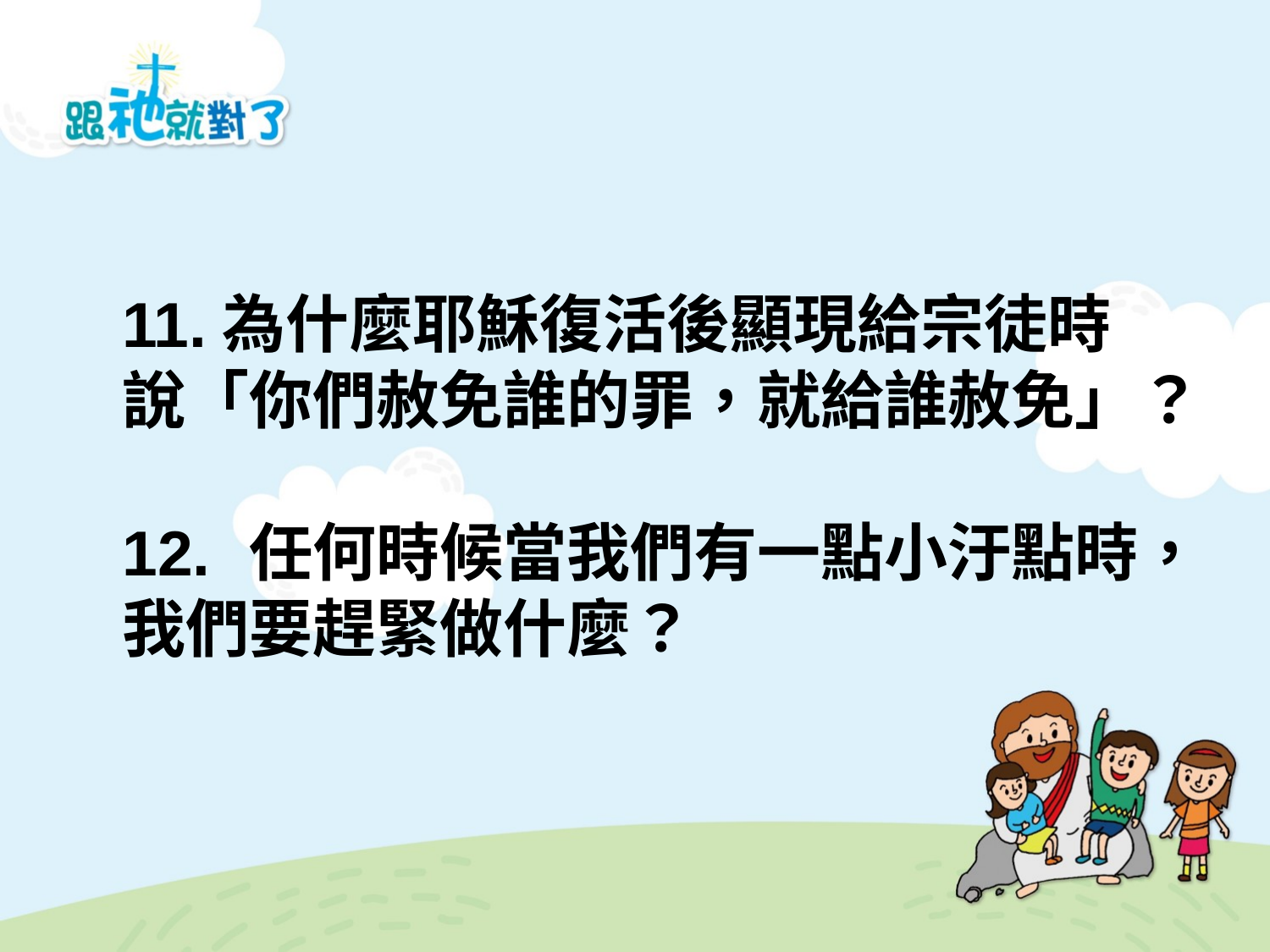

11.為什麼耶穌復活後顯現給宗徒時說「你們赦免誰的罪，就給誰赦免」？

12.	任何時候當我們有一點小汙點時，我們要趕緊做什麼？